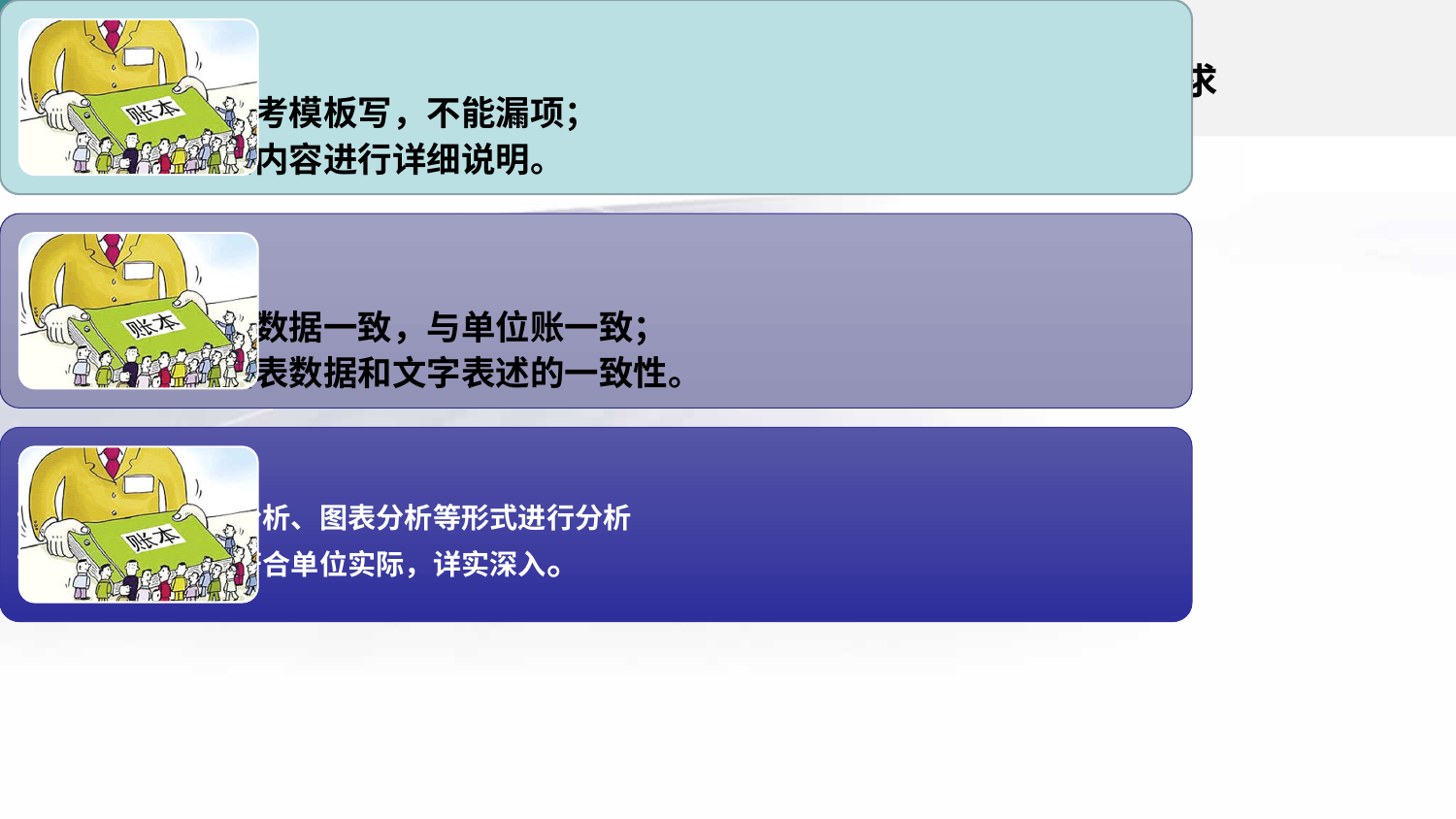

# （四）填报说明与分析
编报要求
内容完整性
（1）按照参考模板写，不能漏项；
（2）对相关内容进行详细说明。
数据准确性
（1）与报表数据一致，与单位账一致；
（2）注意图表数据和文字表述的一致性。
分析评价详实
（1）利用对比分析、图表分析等形式进行分析
（2）分析评价符合单位实际，详实深入。
89